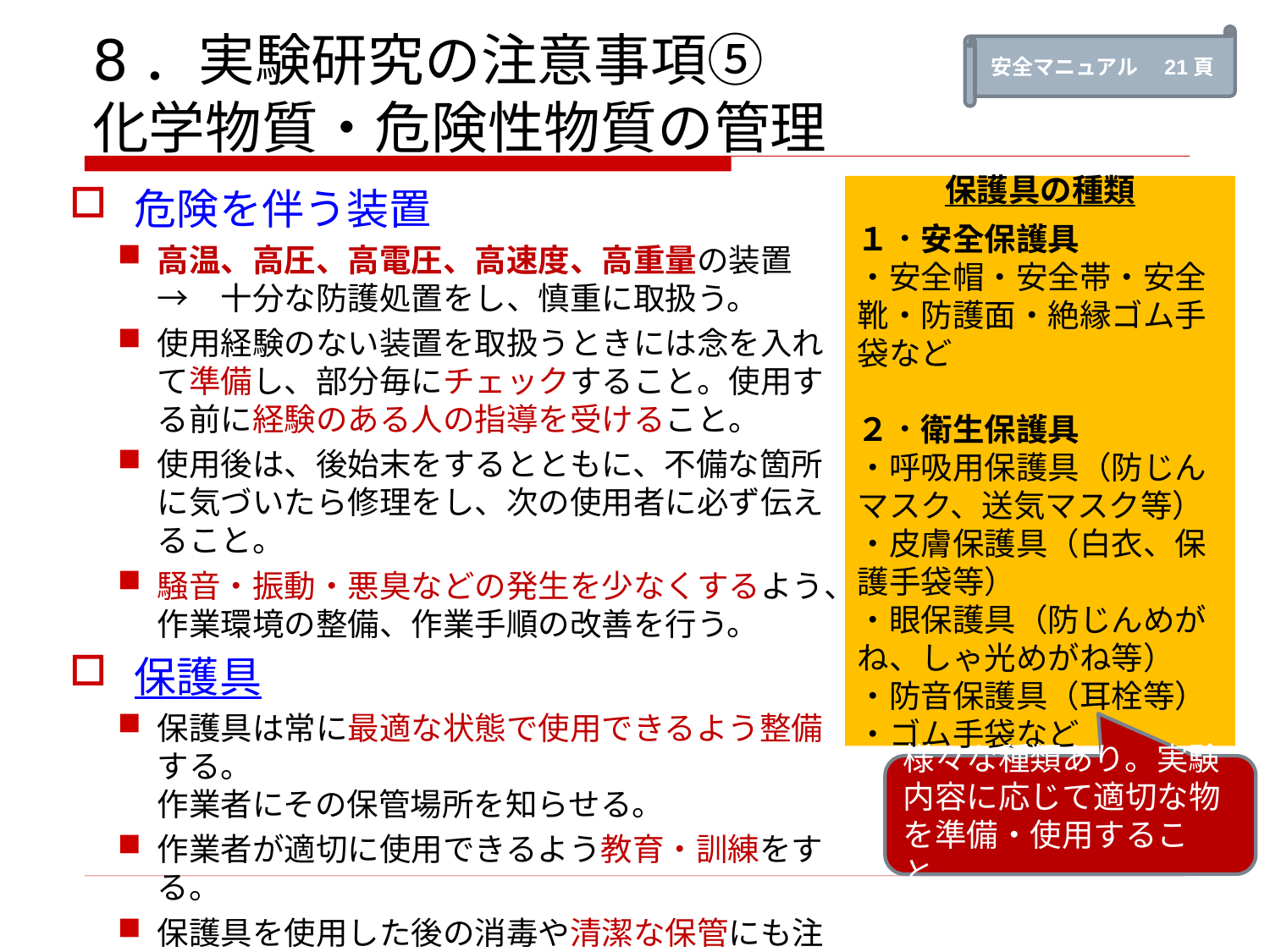

安全マニュアル　21頁
# 8．実験研究の注意事項⑤ 化学物質・危険性物質の管理
危険を伴う装置
高温、高圧、高電圧、高速度、高重量の装置
→　十分な防護処置をし、慎重に取扱う。
使用経験のない装置を取扱うときには念を入れて準備し、部分毎にチェックすること。使用する前に経験のある人の指導を受けること。
使用後は、後始末をするとともに、不備な箇所に気づいたら修理をし、次の使用者に必ず伝えること。
騒音・振動・悪臭などの発生を少なくするよう、作業環境の整備、作業手順の改善を行う。
保護具
保護具は常に最適な状態で使用できるよう整備する。
作業者にその保管場所を知らせる。
作業者が適切に使用できるよう教育・訓練をする。
保護具を使用した後の消毒や清潔な保管にも注意。
保護具の種類
１．安全保護具
・安全帽・安全帯・安全靴・防護面・絶縁ゴム手袋など

２．衛生保護具
・呼吸用保護具（防じんマスク、送気マスク等）
・皮膚保護具（白衣、保護手袋等）
・眼保護具（防じんめがね、しゃ光めがね等）
・防音保護具（耳栓等）
・ゴム手袋など
様々な種類あり。実験内容に応じて適切な物を準備・使用すること。